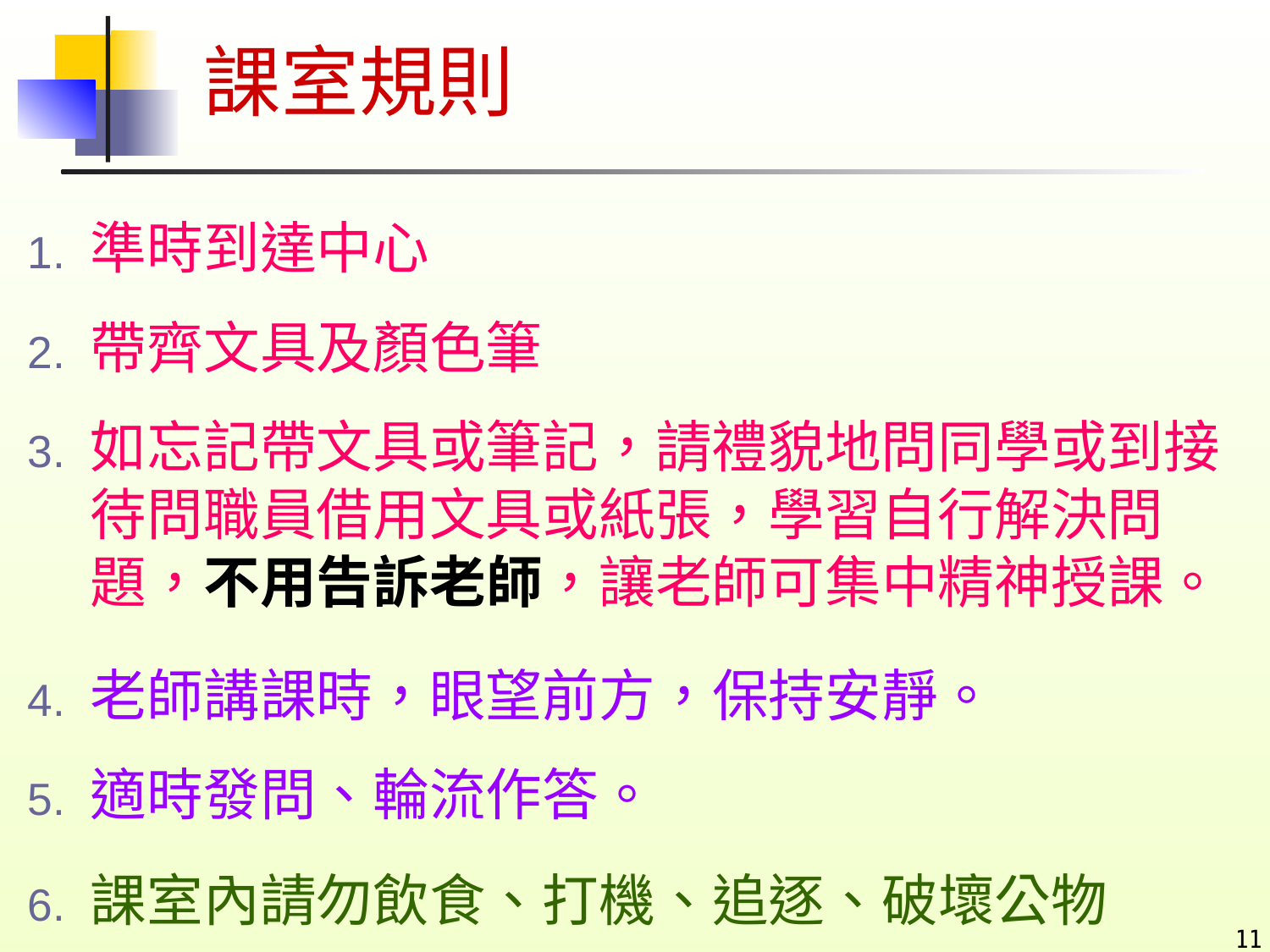

# 課室規則
準時到達中心
帶齊文具及顏色筆
如忘記帶文具或筆記，請禮貌地問同學或到接待問職員借用文具或紙張，學習自行解決問題，不用告訴老師，讓老師可集中精神授課。
老師講課時，眼望前方，保持安靜。
適時發問、輪流作答。
課室內請勿飲食、打機、追逐、破壞公物 → ??
11